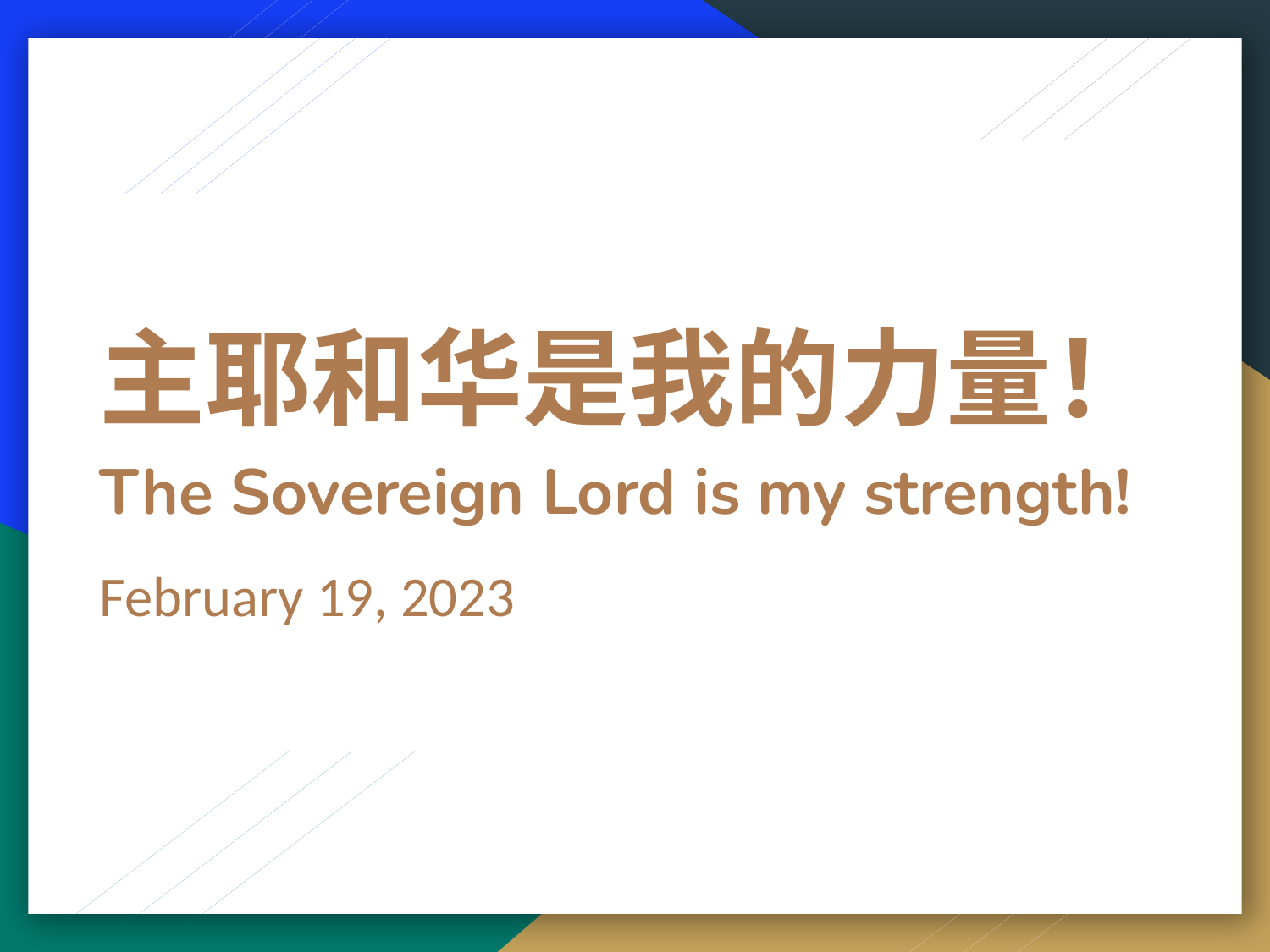

# 主耶和华是我的力量！
The Sovereign Lord is my strength!
February 19, 2023